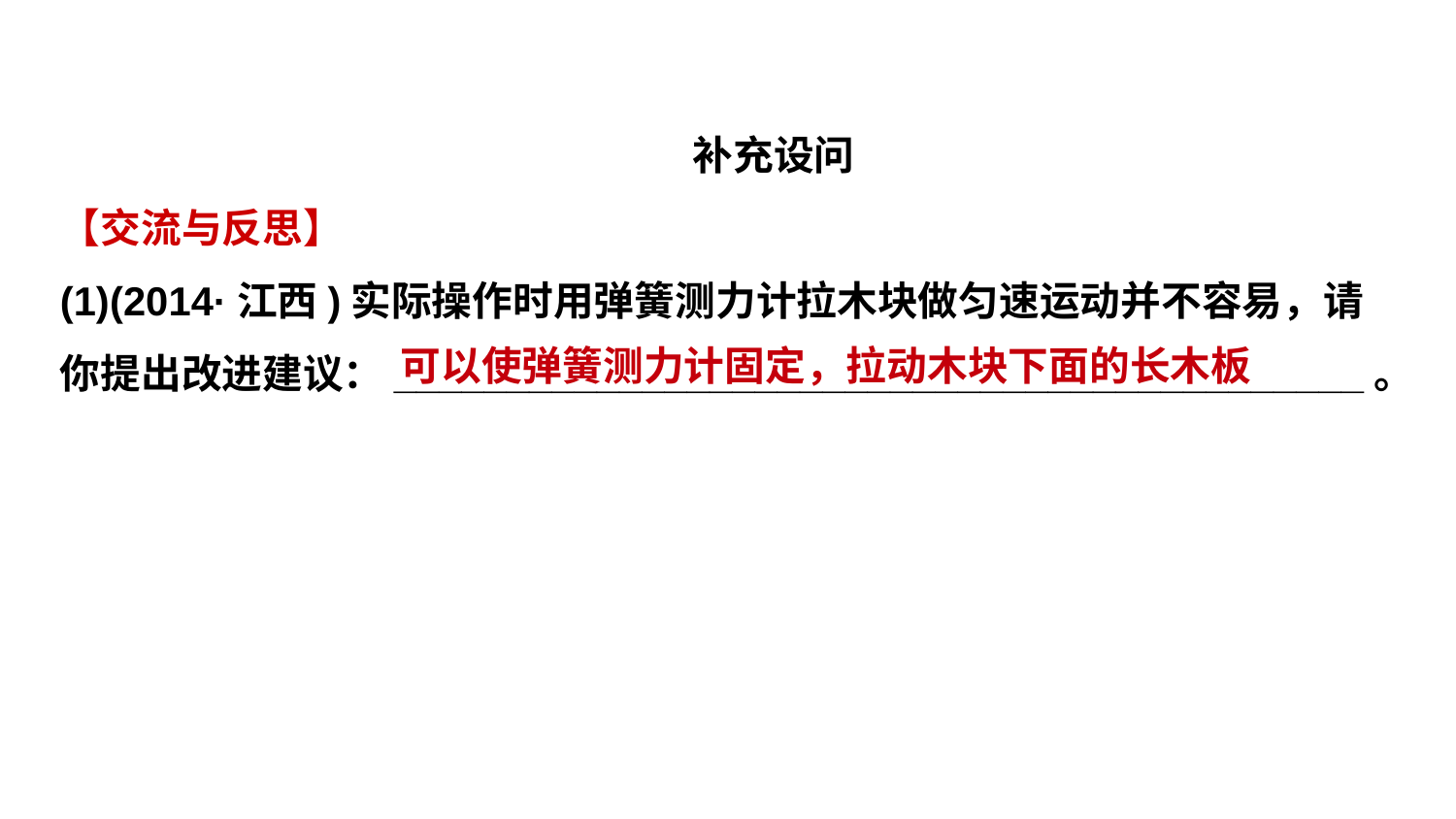

补充设问
【交流与反思】
(1)(2014·江西)实际操作时用弹簧测力计拉木块做匀速运动并不容易，请
你提出改进建议：___________________________________________。
可以使弹簧测力计固定，拉动木块下面的长木板